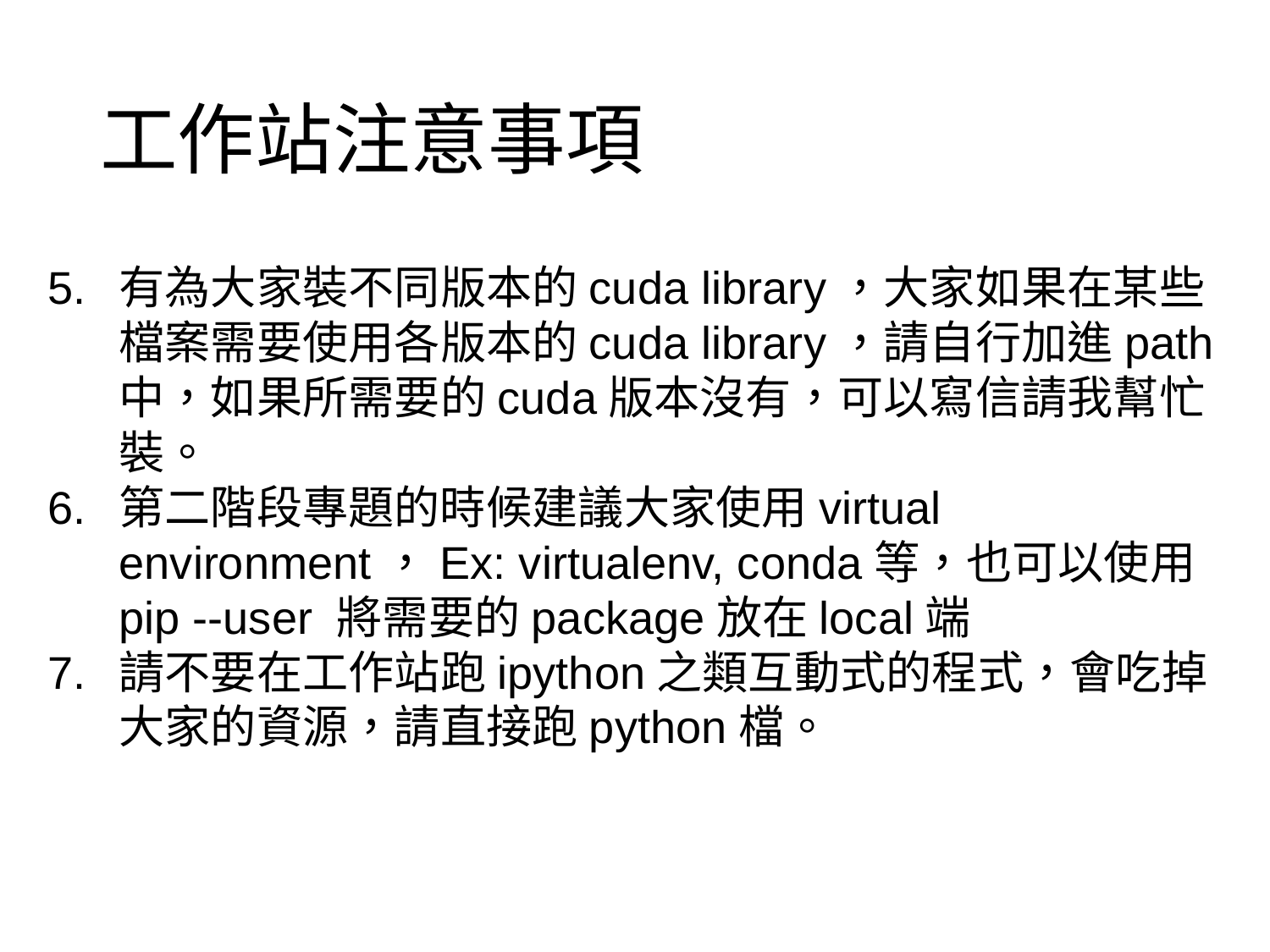

# 工作站注意事項
有為大家裝不同版本的cuda library，大家如果在某些檔案需要使用各版本的cuda library，請自行加進path中，如果所需要的cuda版本沒有，可以寫信請我幫忙裝。
第二階段專題的時候建議大家使用virtual environment，Ex: virtualenv, conda等，也可以使用pip --user 將需要的package放在local端
請不要在工作站跑ipython之類互動式的程式，會吃掉大家的資源，請直接跑python檔。